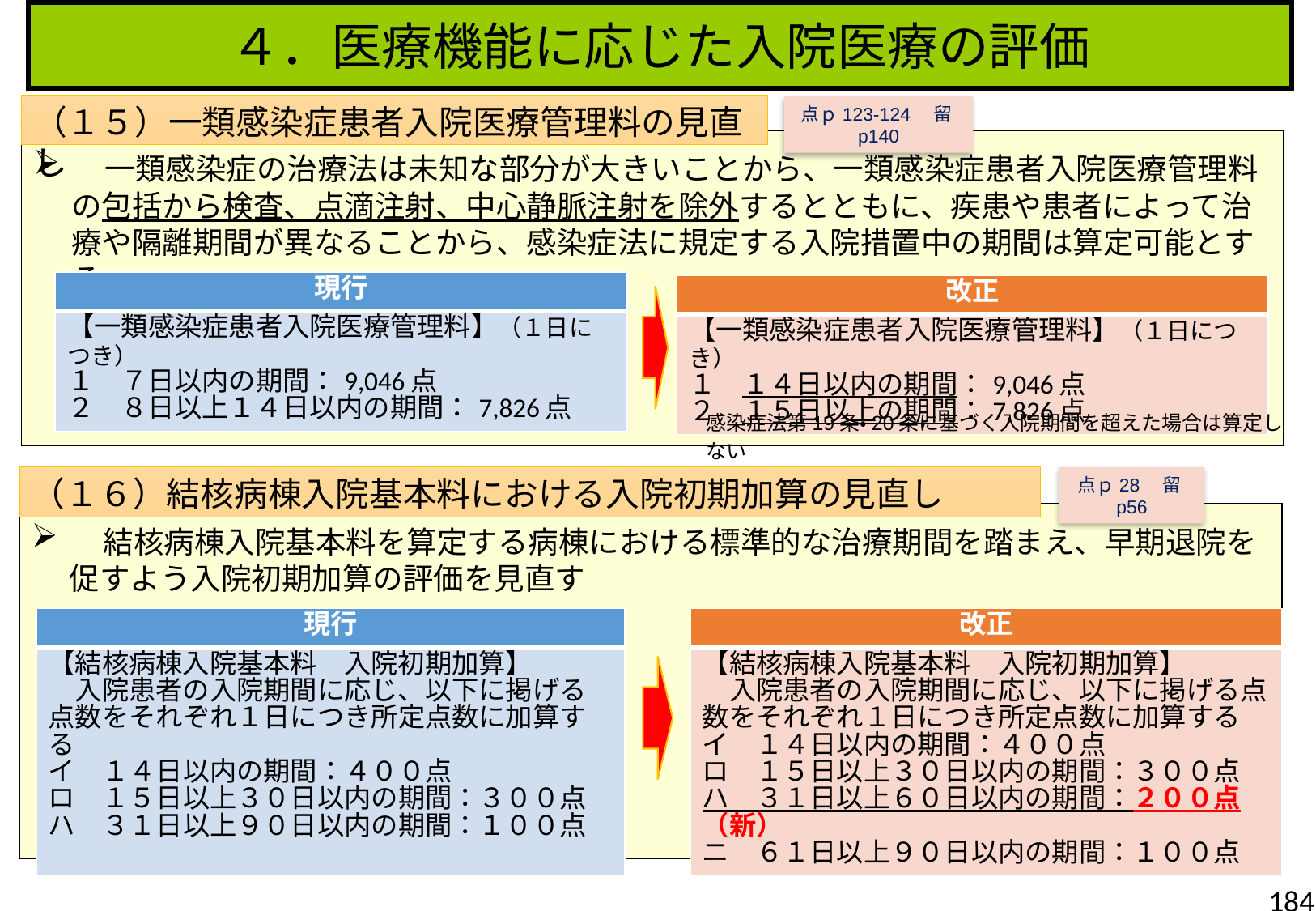

４．医療機能に応じた入院医療の評価
（１５）一類感染症患者入院医療管理料の見直し
点ｐ123-124　留p140

　一類感染症の治療法は未知な部分が大きいことから、一類感染症患者入院医療管理料の包括から検査、点滴注射、中心静脈注射を除外するとともに、疾患や患者によって治療や隔離期間が異なることから、感染症法に規定する入院措置中の期間は算定可能とする
| 現行 |
| --- |
| 【一類感染症患者入院医療管理料】（１日につき） １　７日以内の期間：9,046点 ２　８日以上１４日以内の期間：7,826点 |
| 改正 |
| --- |
| 【一類感染症患者入院医療管理料】（１日につき） １　１４日以内の期間：9,046点 ２　１５日以上の期間：7,826点 |

感染症法第19条・20条に基づく入院期間を超えた場合は算定しない
（１６）結核病棟入院基本料における入院初期加算の見直し
点ｐ28　留p56

　結核病棟入院基本料を算定する病棟における標準的な治療期間を踏まえ、早期退院を促すよう入院初期加算の評価を見直す

| 現行 |
| --- |
| 【結核病棟入院基本料　入院初期加算】 　入院患者の入院期間に応じ、以下に掲げる点数をそれぞれ１日につき所定点数に加算する イ　１４日以内の期間：４００点 ロ　１５日以上３０日以内の期間：３００点 ハ　３１日以上９０日以内の期間：１００点 |
| 改正 |
| --- |
| 【結核病棟入院基本料　入院初期加算】 　入院患者の入院期間に応じ、以下に掲げる点数をそれぞれ１日につき所定点数に加算する イ　１４日以内の期間：４００点 ロ　１５日以上３０日以内の期間：３００点 ハ　３１日以上６０日以内の期間：２００点（新）　 ニ　６１日以上９０日以内の期間：１００点 |

184